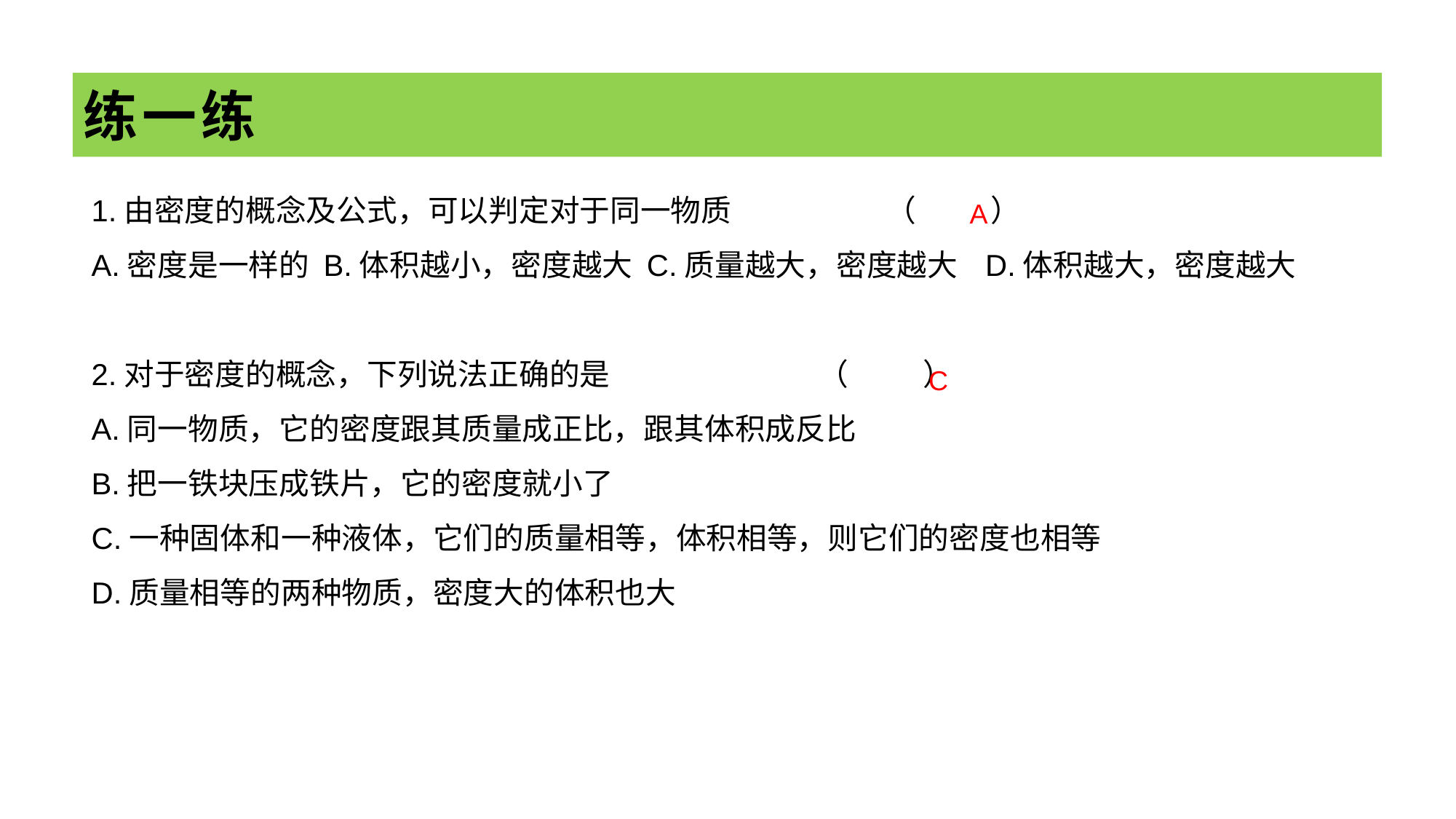

# 练一练
1.由密度的概念及公式，可以判定对于同一物质                       （           ）
A.密度是一样的 B.体积越小，密度越大 C.质量越大，密度越大   D.体积越大，密度越大

2.对于密度的概念，下列说法正确的是                               （           ）
A.同一物质，它的密度跟其质量成正比，跟其体积成反比
B.把一铁块压成铁片，它的密度就小了
C.一种固体和一种液体，它们的质量相等，体积相等，则它们的密度也相等
D.质量相等的两种物质，密度大的体积也大

A
C